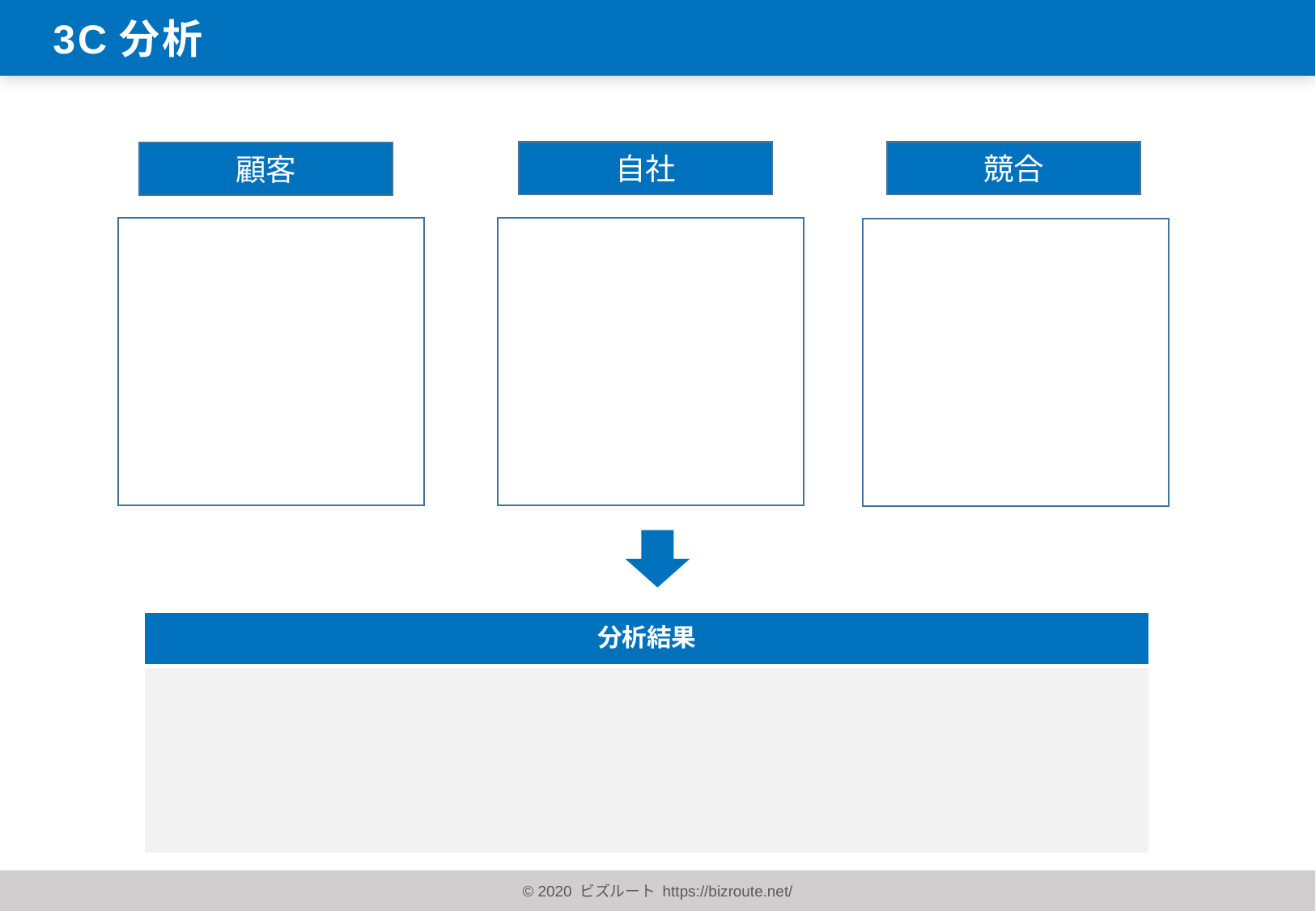

3C分析
自社
競合
顧客

| 分析結果 |
| --- |
|  |

© 2020 ビズルート https://bizroute.net/